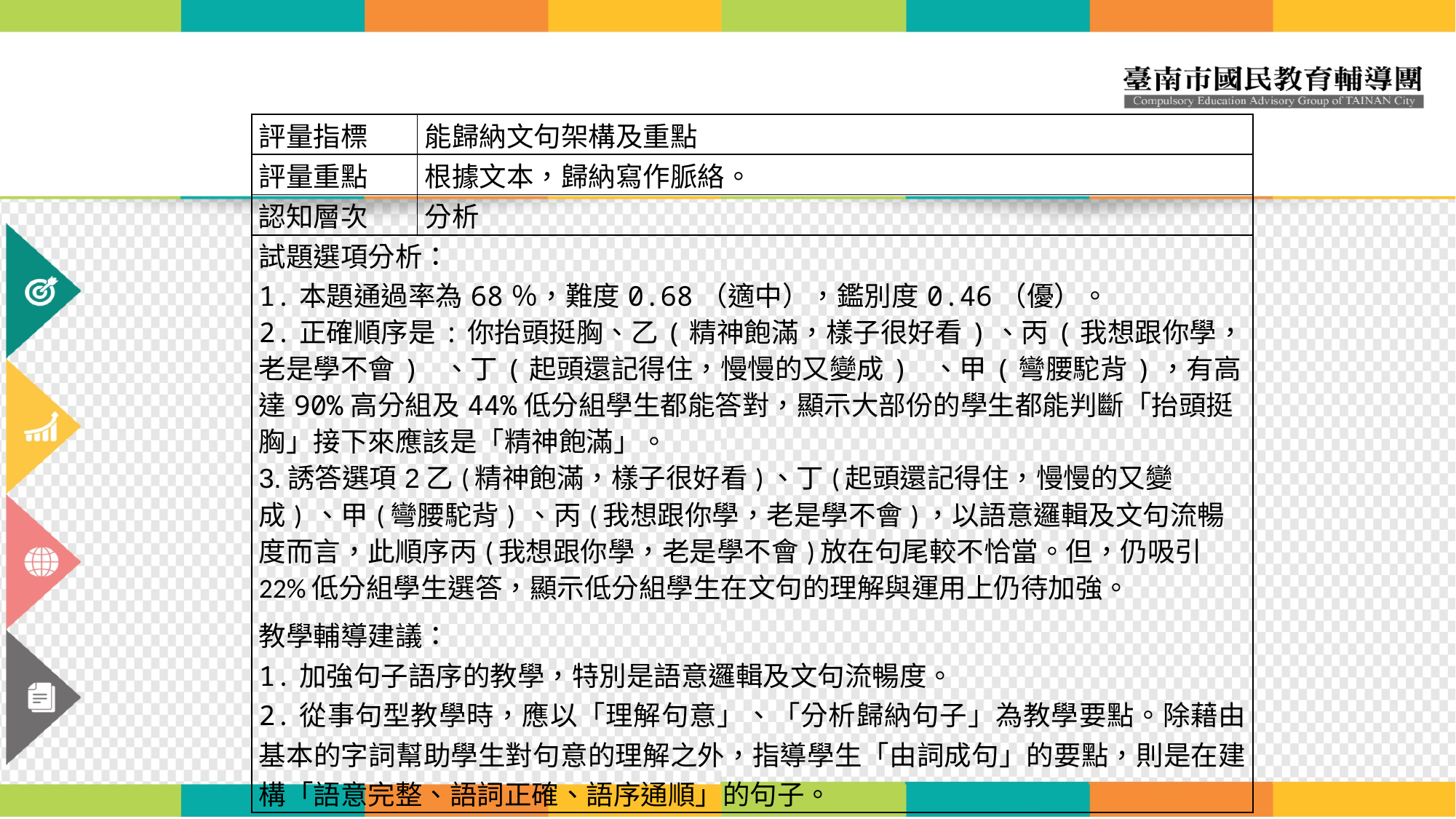

| 評量指標 | 能歸納文句架構及重點 |
| --- | --- |
| 評量重點 | 根據文本，歸納寫作脈絡。 |
| 認知層次 | 分析 |
| 試題選項分析： 1.本題通過率為68％，難度0.68（適中），鑑別度0.46（優）。 2.正確順序是:你抬頭挺胸、乙(精神飽滿，樣子很好看)、丙(我想跟你學，老是學不會) 、丁(起頭還記得住，慢慢的又變成) 、甲(彎腰駝背)，有高達90%高分組及44%低分組學生都能答對，顯示大部份的學生都能判斷「抬頭挺胸」接下來應該是「精神飽滿」。 3.誘答選項2乙(精神飽滿，樣子很好看)、丁(起頭還記得住，慢慢的又變成) 、甲(彎腰駝背) 、丙(我想跟你學，老是學不會)，以語意邏輯及文句流暢度而言，此順序丙(我想跟你學，老是學不會)放在句尾較不恰當。但，仍吸引22%低分組學生選答，顯示低分組學生在文句的理解與運用上仍待加強。 教學輔導建議： 1.加強句子語序的教學，特別是語意邏輯及文句流暢度。 2.從事句型教學時，應以「理解句意」、「分析歸納句子」為教學要點。除藉由基本的字詞幫助學生對句意的理解之外，指導學生「由詞成句」的要點，則是在建構「語意完整、語詞正確、語序通順」的句子。 |  |